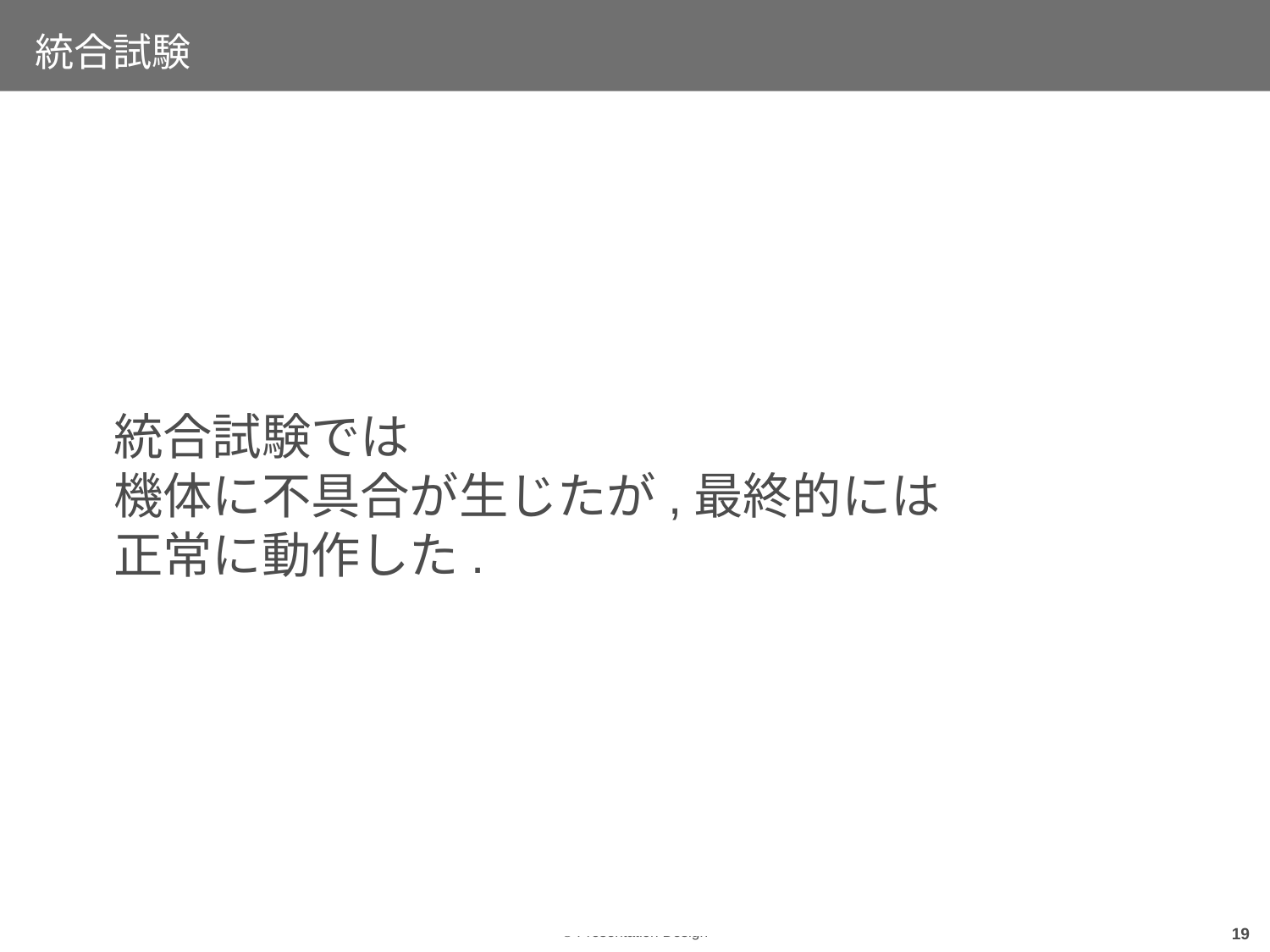

# 統合試験
統合試験では
機体に不具合が生じたが,最終的には
正常に動作した.

19